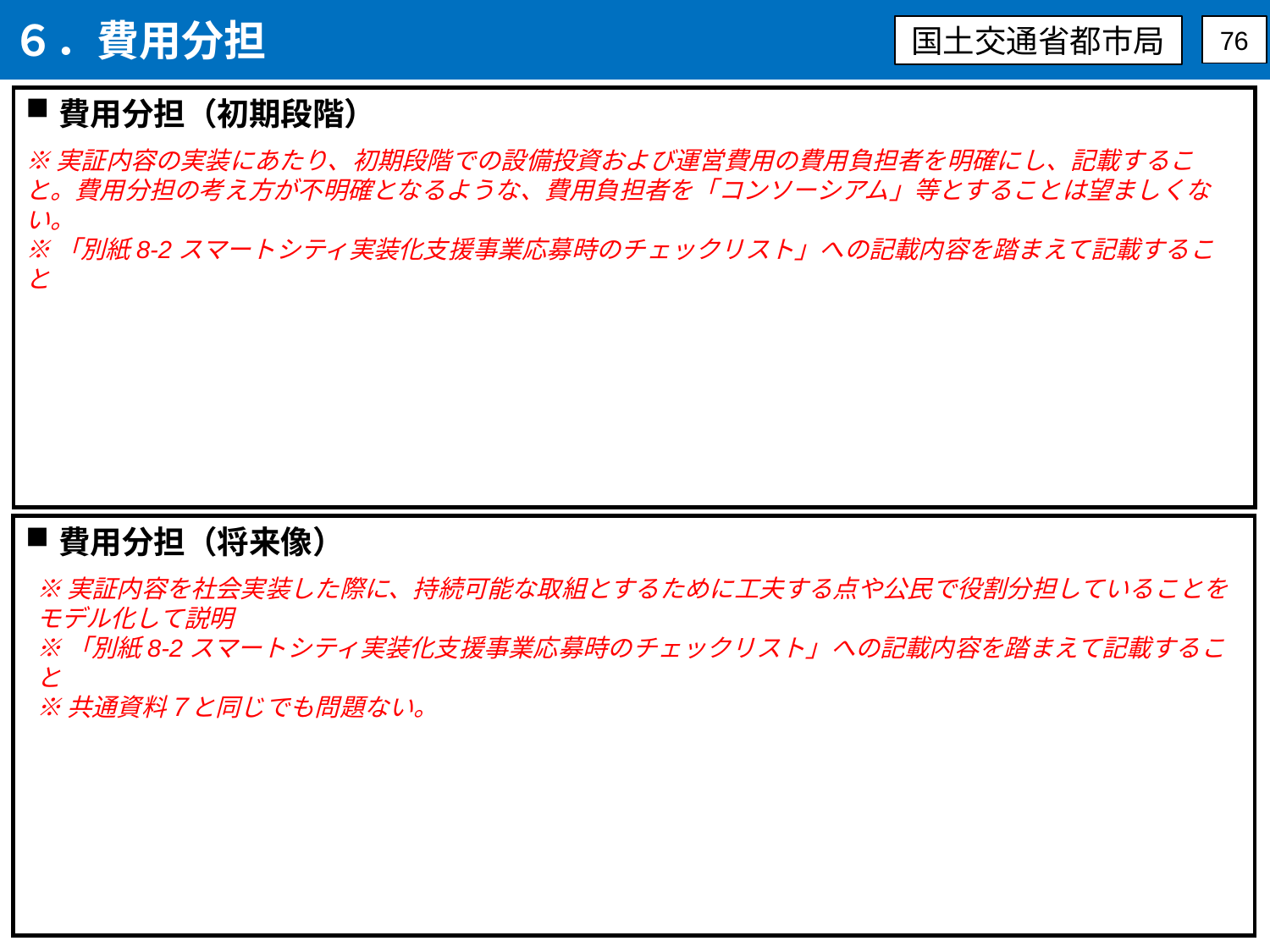

６．費用分担
国土交通省都市局
76
費用分担（初期段階）

※実証内容の実装にあたり、初期段階での設備投資および運営費用の費用負担者を明確にし、記載すること。費用分担の考え方が不明確となるような、費用負担者を「コンソーシアム」等とすることは望ましくない。
※「別紙8-2スマートシティ実装化支援事業応募時のチェックリスト」への記載内容を踏まえて記載すること
費用分担（将来像）

※実証内容を社会実装した際に、持続可能な取組とするために工夫する点や公民で役割分担していることをモデル化して説明
※「別紙8-2スマートシティ実装化支援事業応募時のチェックリスト」への記載内容を踏まえて記載すること
※共通資料７と同じでも問題ない。